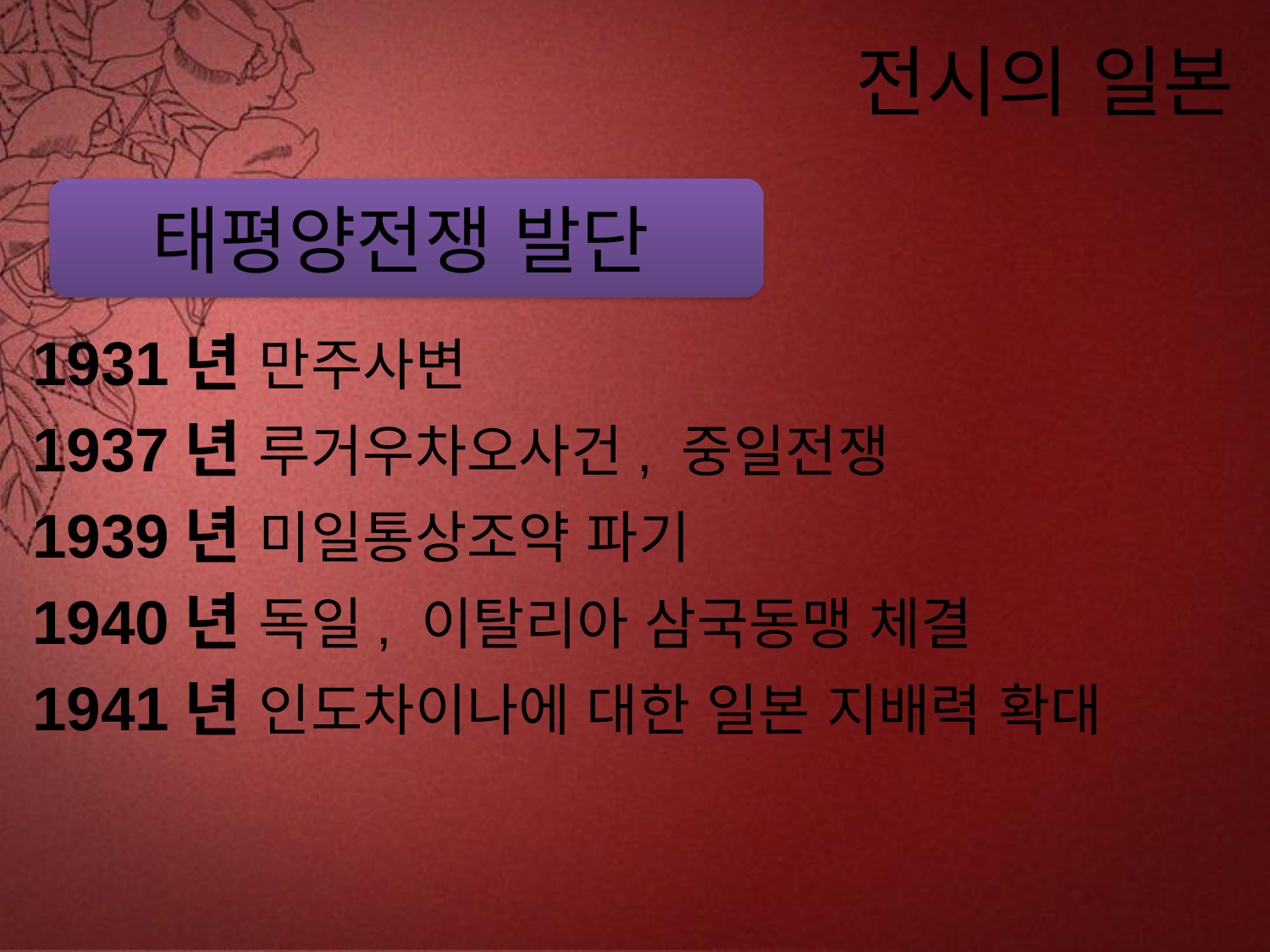

# 전시의 일본
태평양전쟁 발단
1931년 만주사변
1937년 루거우차오사건, 중일전쟁
1939년 미일통상조약 파기
1940년 독일, 이탈리아 삼국동맹 체결
1941년 인도차이나에 대한 일본 지배력 확대